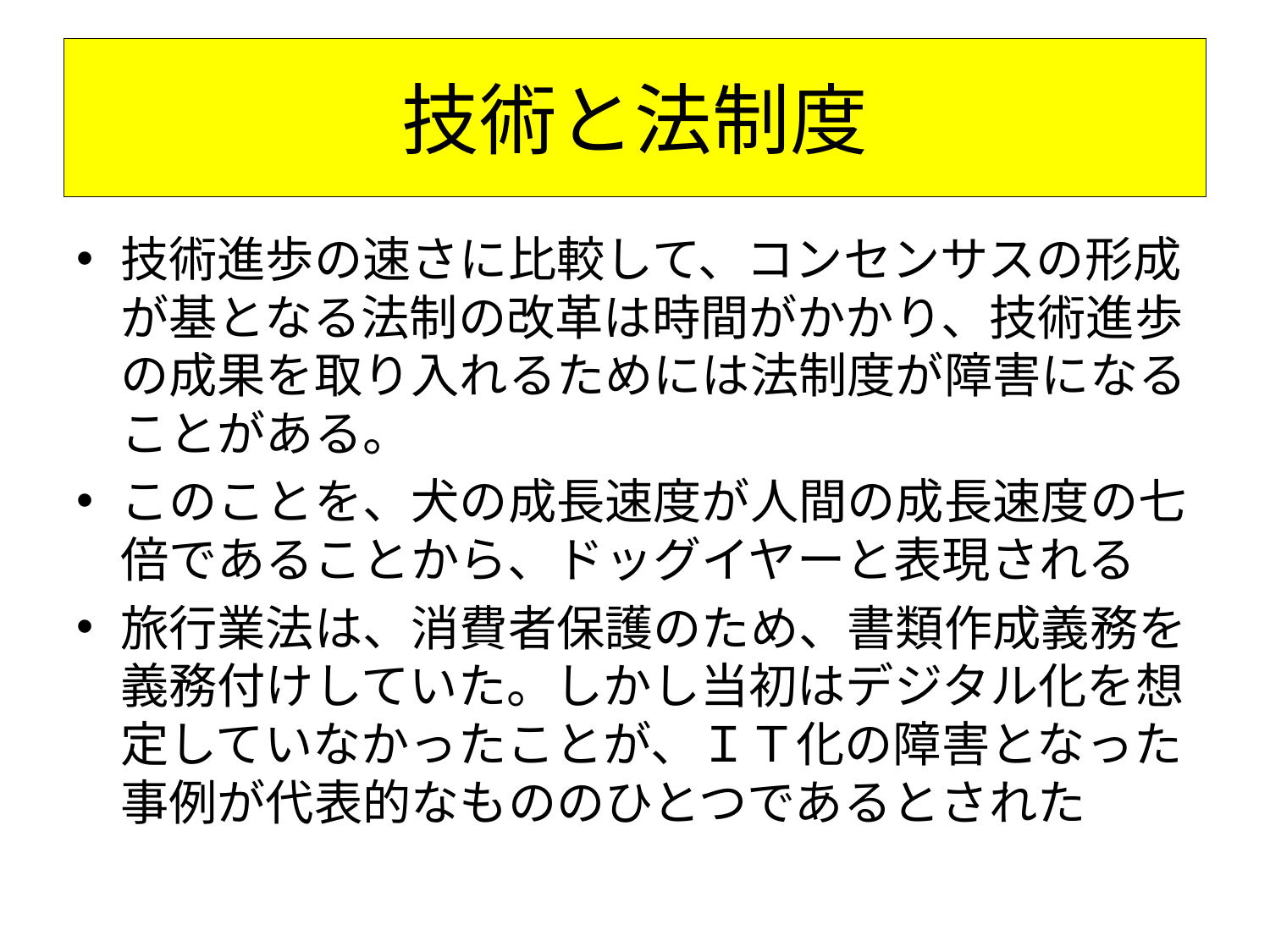

# 技術と法制度
技術進歩の速さに比較して、コンセンサスの形成が基となる法制の改革は時間がかかり、技術進歩の成果を取り入れるためには法制度が障害になることがある。
このことを、犬の成長速度が人間の成長速度の七倍であることから、ドッグイヤーと表現される
旅行業法は、消費者保護のため、書類作成義務を義務付けしていた。しかし当初はデジタル化を想定していなかったことが、ＩＴ化の障害となった事例が代表的なもののひとつであるとされた